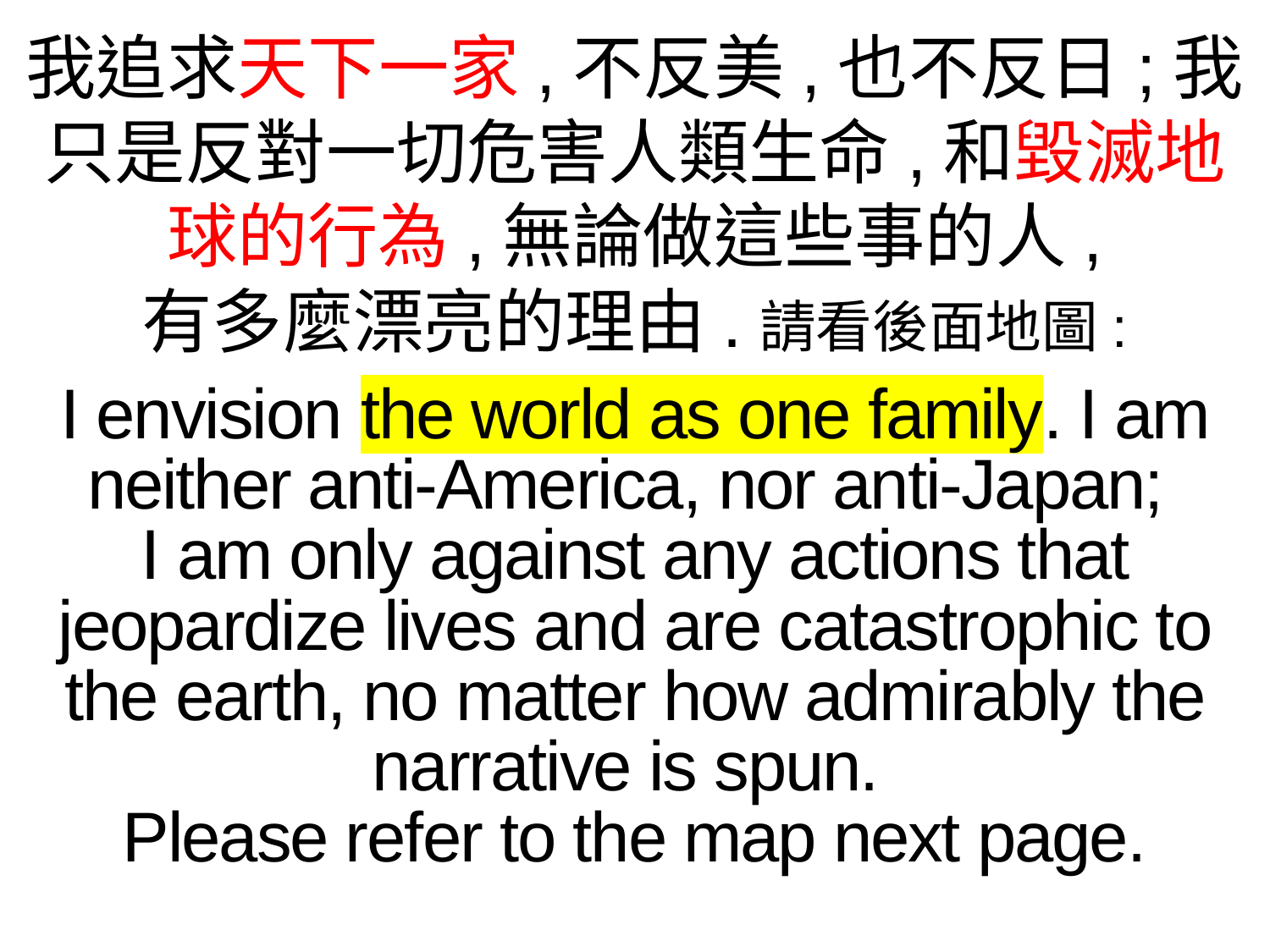

我追求天下一家,不反美,也不反日;我只是反對一切危害人類生命,和毀滅地球的行為,無論做這些事的人,
有多麼漂亮的理由.請看後面地圖:
I envision the world as one family. I am neither anti-America, nor anti-Japan;
I am only against any actions that jeopardize lives and are catastrophic to the earth, no matter how admirably the narrative is spun.
Please refer to the map next page.